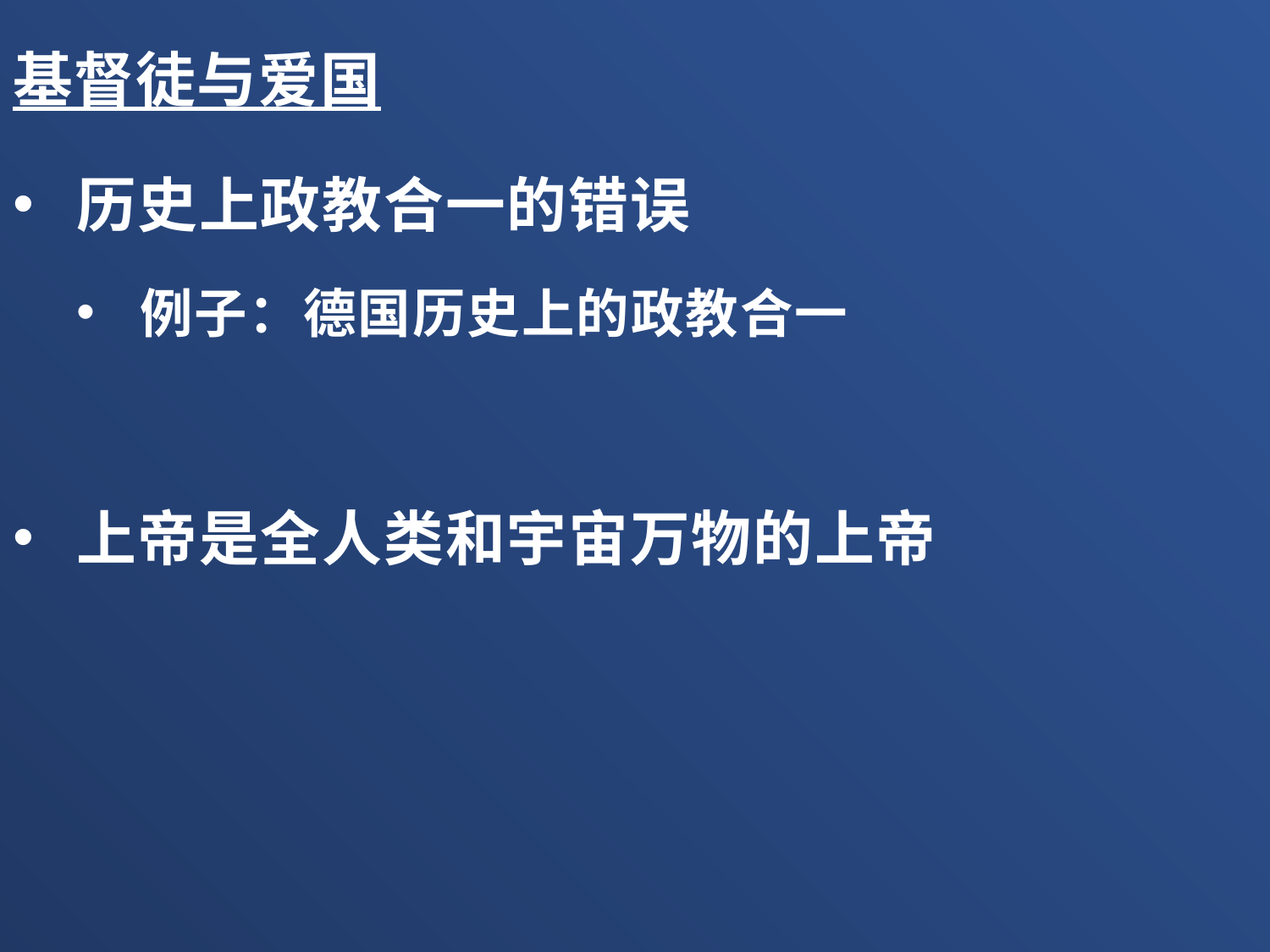

基督徒与爱国
历史上政教合一的错误
例子：德国历史上的政教合一

上帝是全人类和宇宙万物的上帝